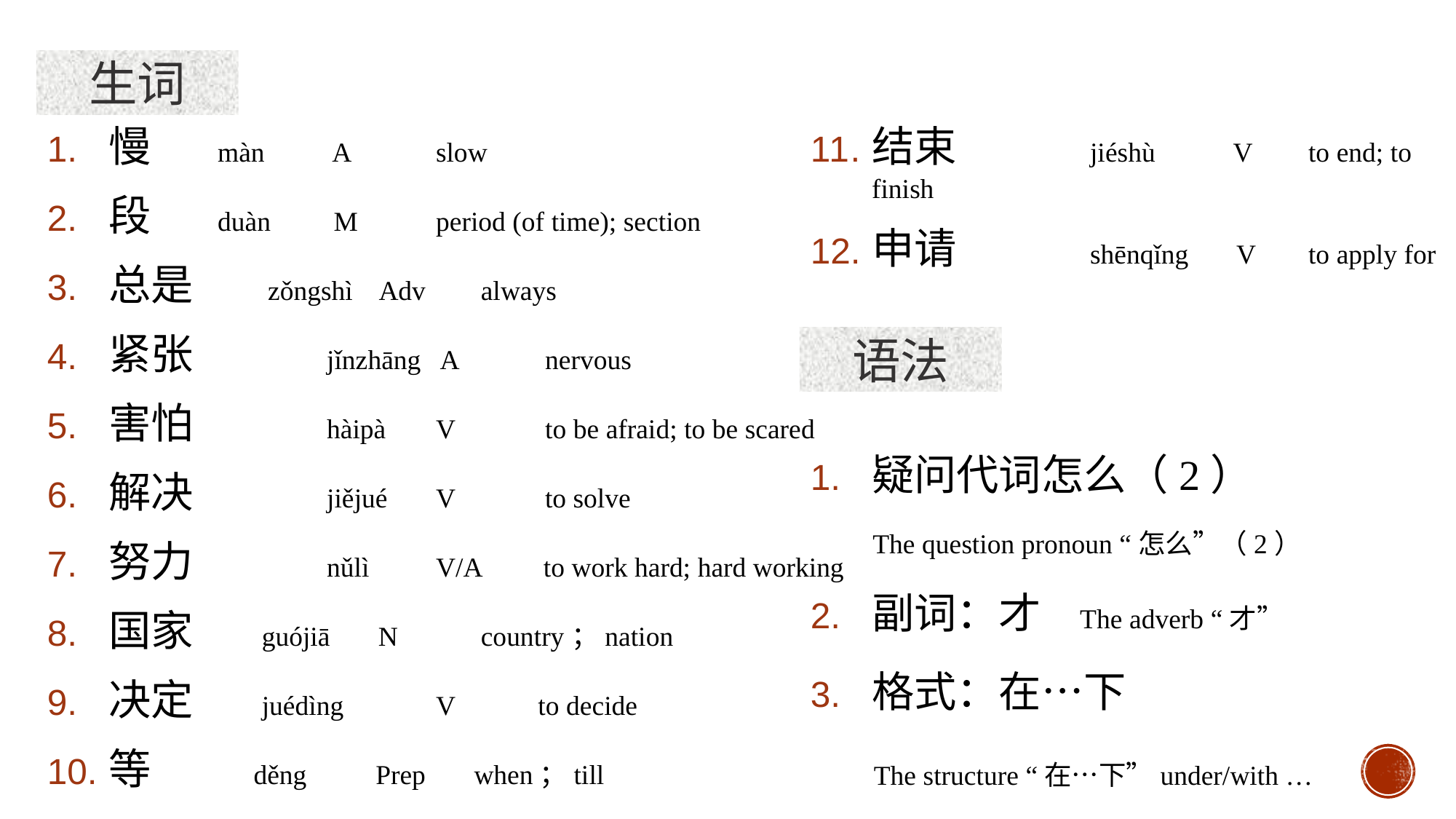

生词
慢        	màn	 A 	slow
段       	duàn	 M 	period (of time); section
总是           zǒngshì    Adv        always
紧张     	jǐnzhāng   A 	nervous
害怕      	hàipà	V 	to be afraid; to be scared
解决     	jiějué	V             to solve
努力     	nǔlì	V/A         to work hard; hard working
国家          guójiā       N            country；nation
决定          juédìng	V            to decide
等               děng          Prep       when；till

结束     	jiéshù	     V  	to end; to finish
申请      	shēnqǐng       V 	to apply for

语法

疑问代词怎么（2）
         The question pronoun “怎么”（2）
副词：才   The adverb “才”
格式：在…下
      The structure “在…下”under/with …